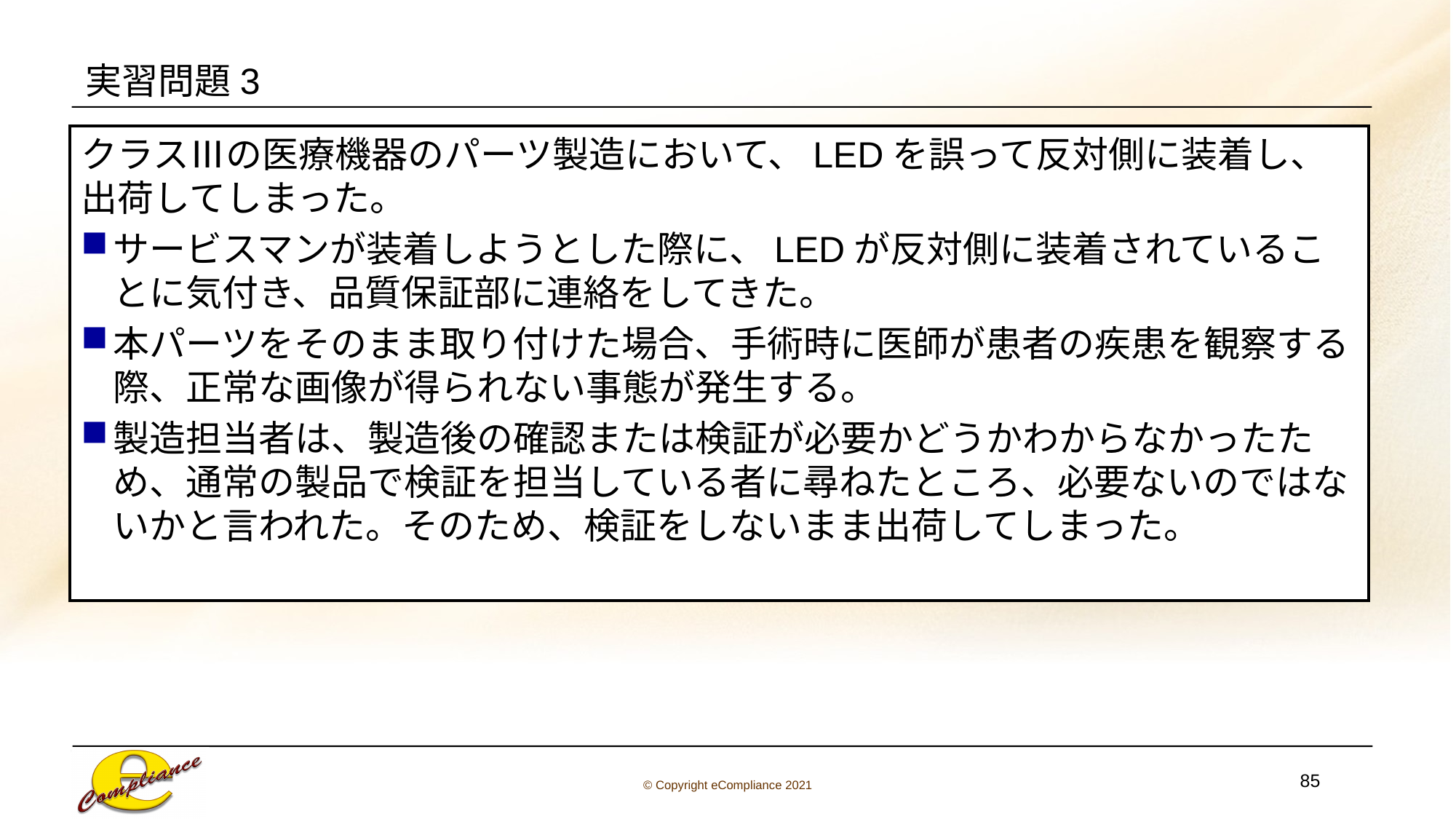

# 実習問題3
クラスⅢの医療機器のパーツ製造において、LEDを誤って反対側に装着し、出荷してしまった。
サービスマンが装着しようとした際に、LEDが反対側に装着されていることに気付き、品質保証部に連絡をしてきた。
本パーツをそのまま取り付けた場合、手術時に医師が患者の疾患を観察する際、正常な画像が得られない事態が発生する。
製造担当者は、製造後の確認または検証が必要かどうかわからなかったため、通常の製品で検証を担当している者に尋ねたところ、必要ないのではないかと言われた。そのため、検証をしないまま出荷してしまった。